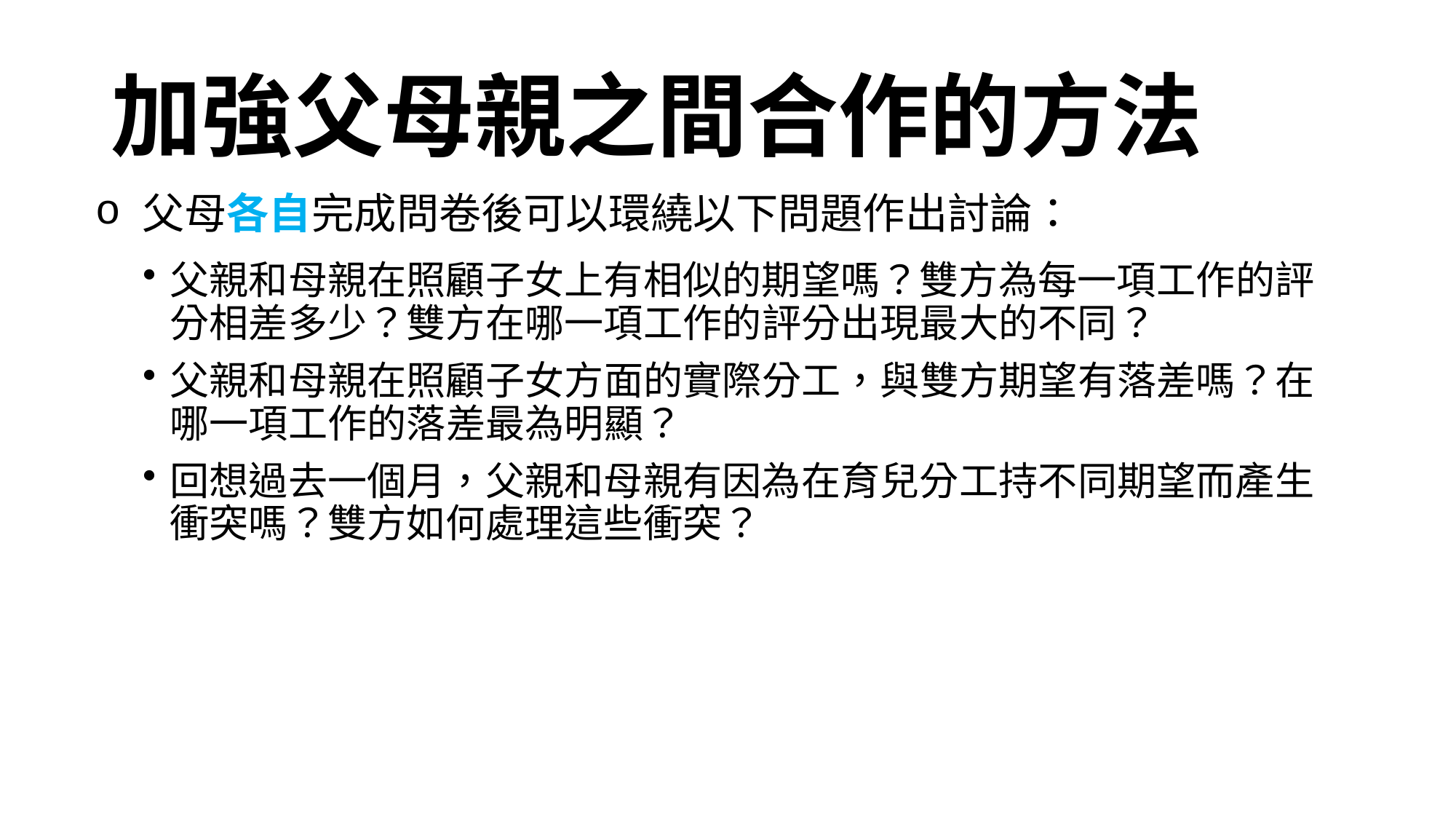

# 加強父母親之間合作的方法
 父母各自完成問卷後可以環繞以下問題作出討論：
父親和母親在照顧子女上有相似的期望嗎？雙方為每一項工作的評分相差多少？雙方在哪一項工作的評分出現最大的不同？
父親和母親在照顧子女方面的實際分工，與雙方期望有落差嗎？在哪一項工作的落差最為明顯？
回想過去一個月，父親和母親有因為在育兒分工持不同期望而產生衝突嗎？雙方如何處理這些衝突？